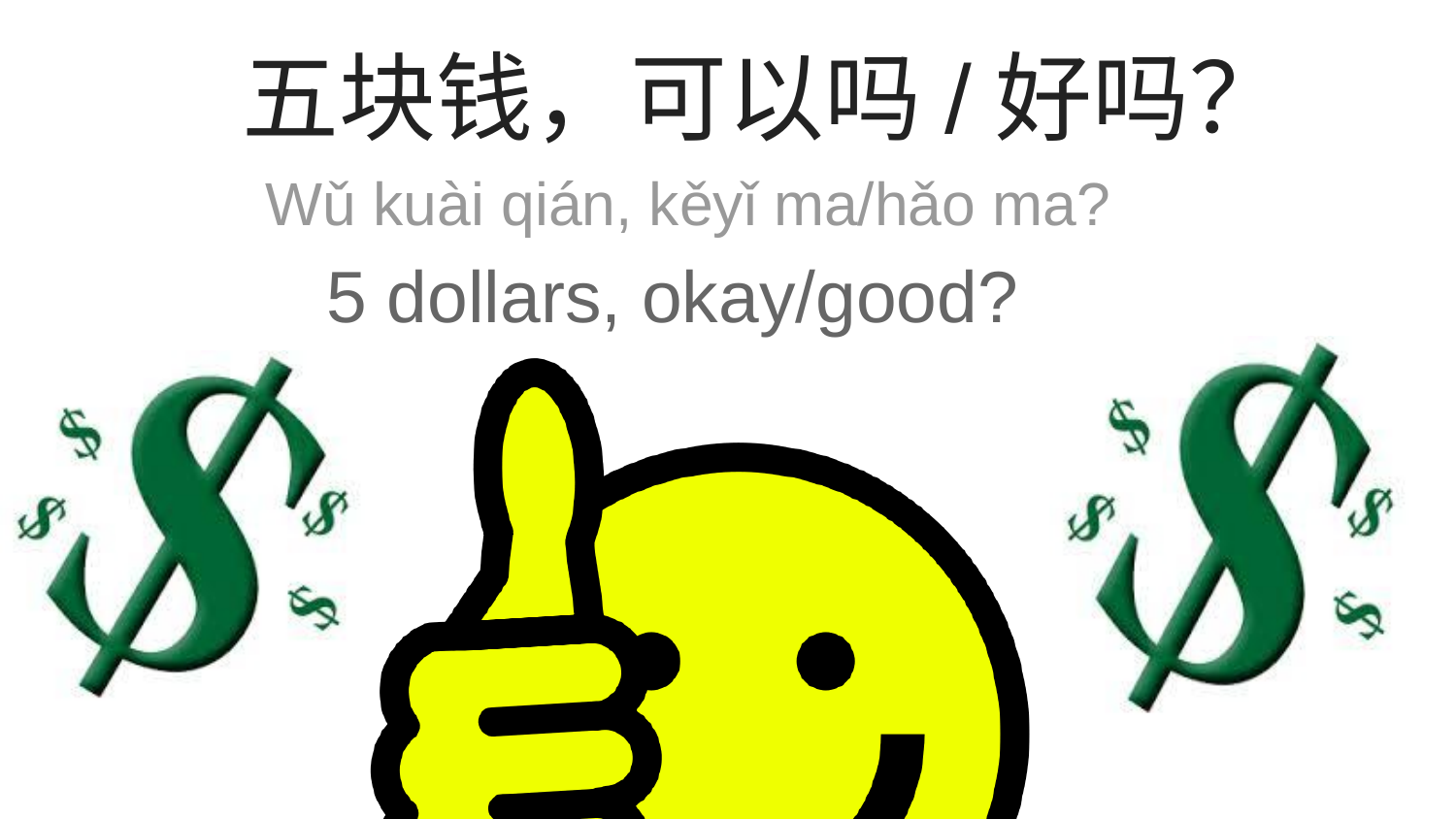

五块钱，可以吗/好吗？
      Wǔ kuài qián, kěyǐ ma/hǎo ma?
        5 dollars, okay/good?